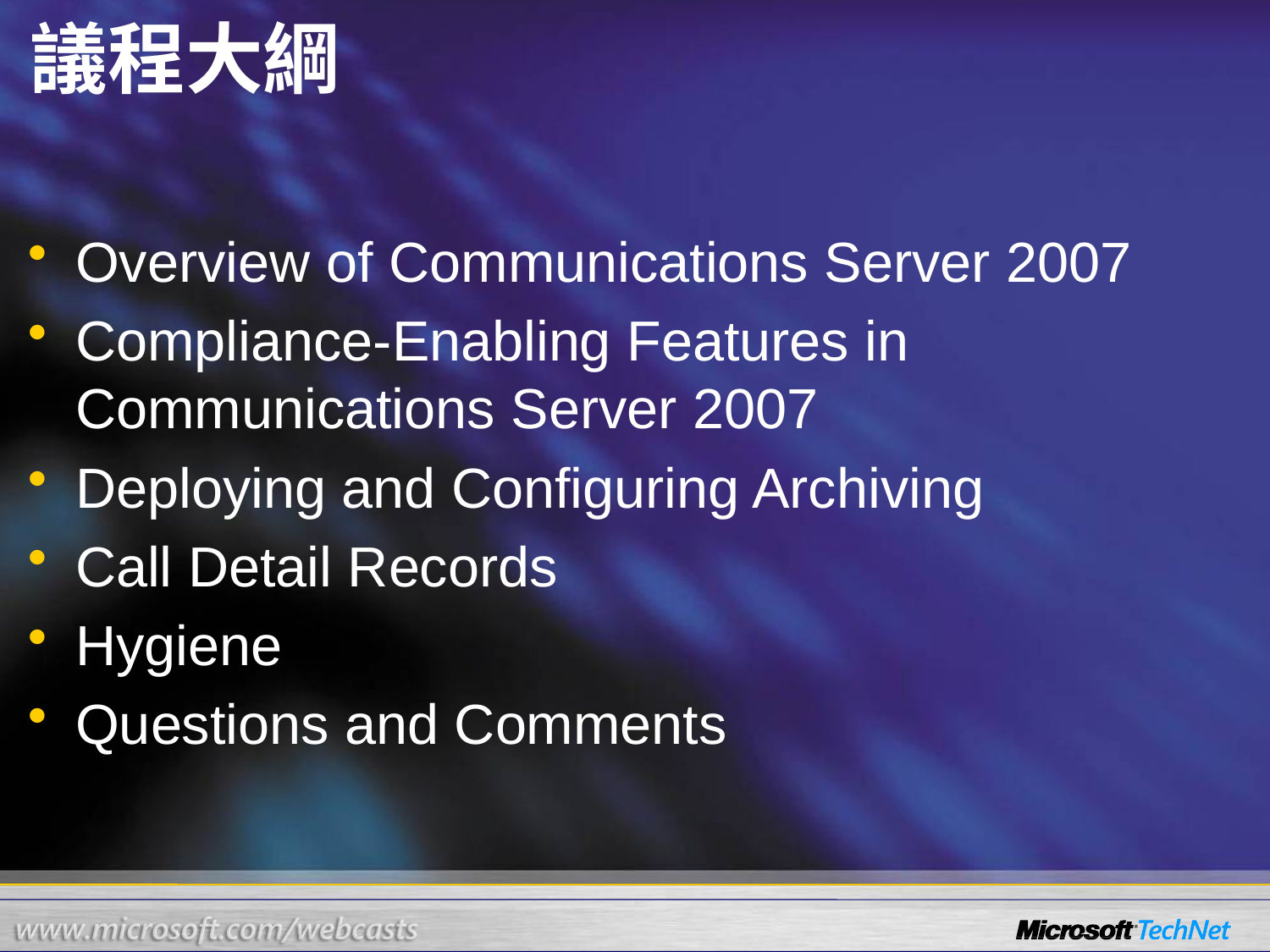

# 議程大綱
Overview of Communications Server 2007
Compliance-Enabling Features in Communications Server 2007
Deploying and Configuring Archiving
Call Detail Records
Hygiene
Questions and Comments